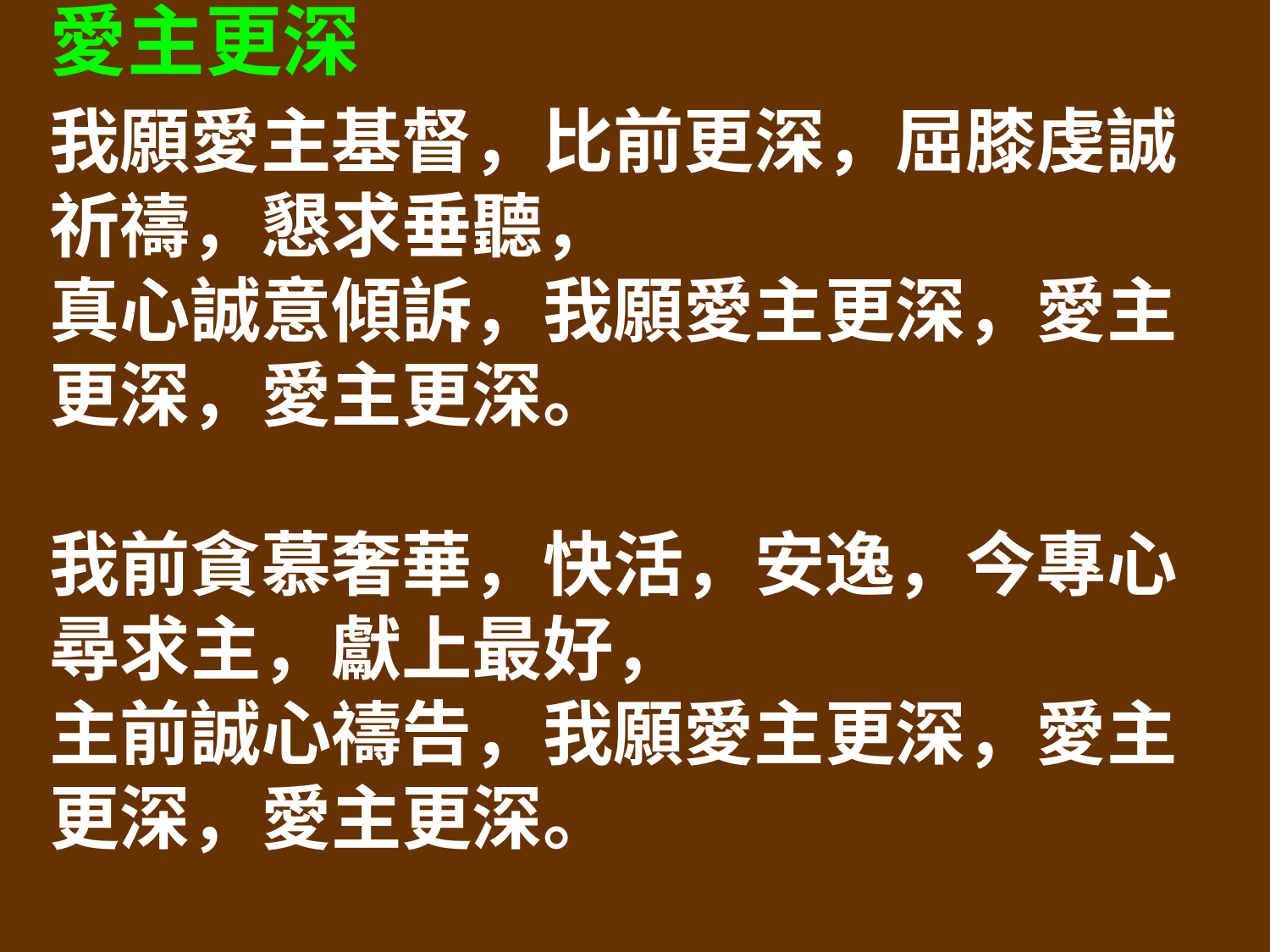

愛主更深
我願愛主基督，比前更深，屈膝虔誠祈禱，懇求垂聽，
真心誠意傾訴，我願愛主更深，愛主更深，愛主更深。

我前貪慕奢華，快活，安逸，今專心尋求主，獻上最好，
主前誠心禱告，我願愛主更深，愛主更深，愛主更深。

不怕為主忍受，痛苦悲傷，主差遣眾使者，向我歌唱，
讓我歡欣唱和，我願愛主更深，愛主更深，愛主更深。

我若一息尚存，微聲頌讚，內心仍要發出，最後呼喊，